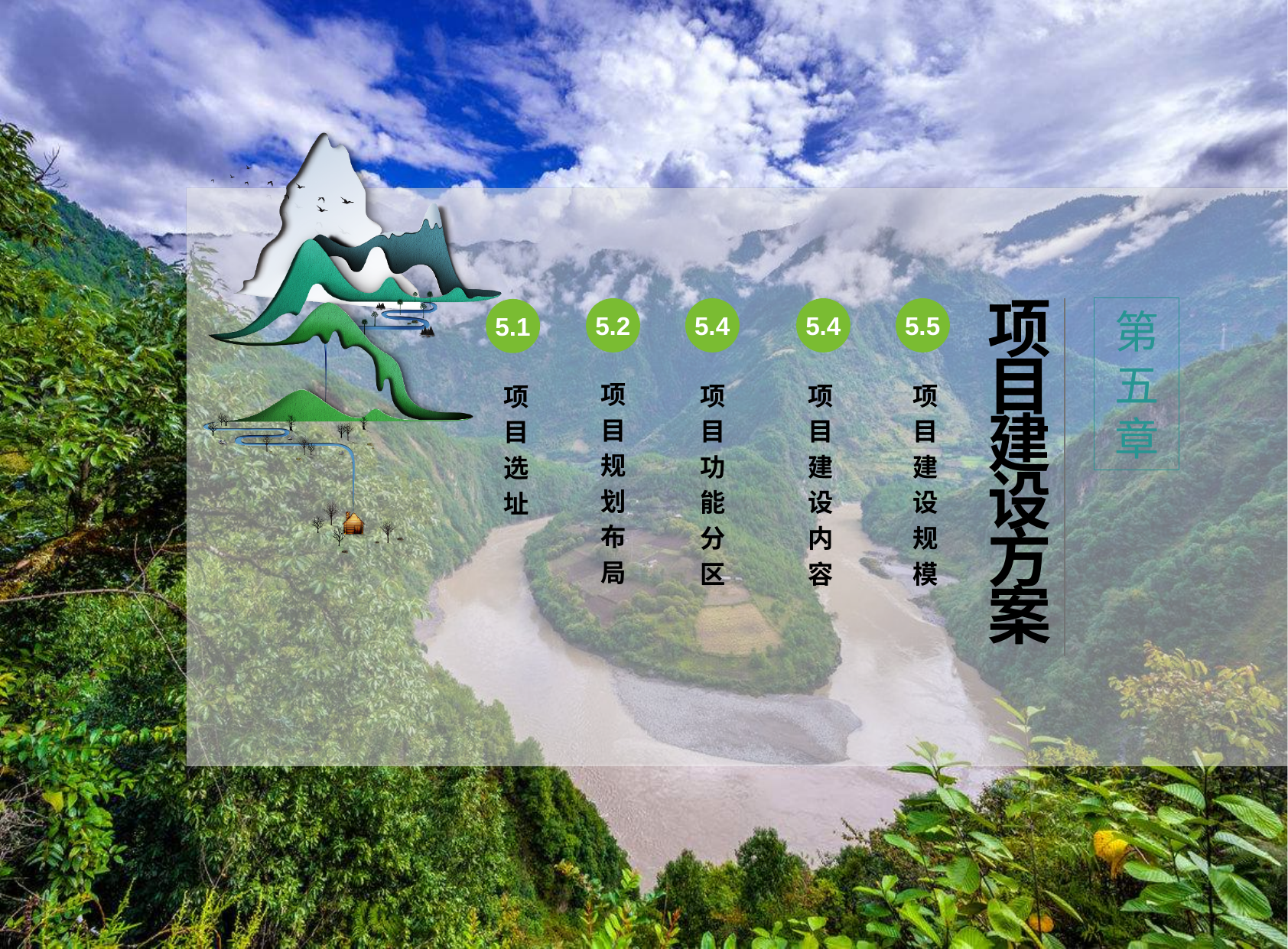

5.2
5.4
5.4
5.5
5.1

项
目
规
划
布
局

项
目
功
能
分
区

项
目
建
设
内
容

项
目
建
设
规
模

项
目
选
址